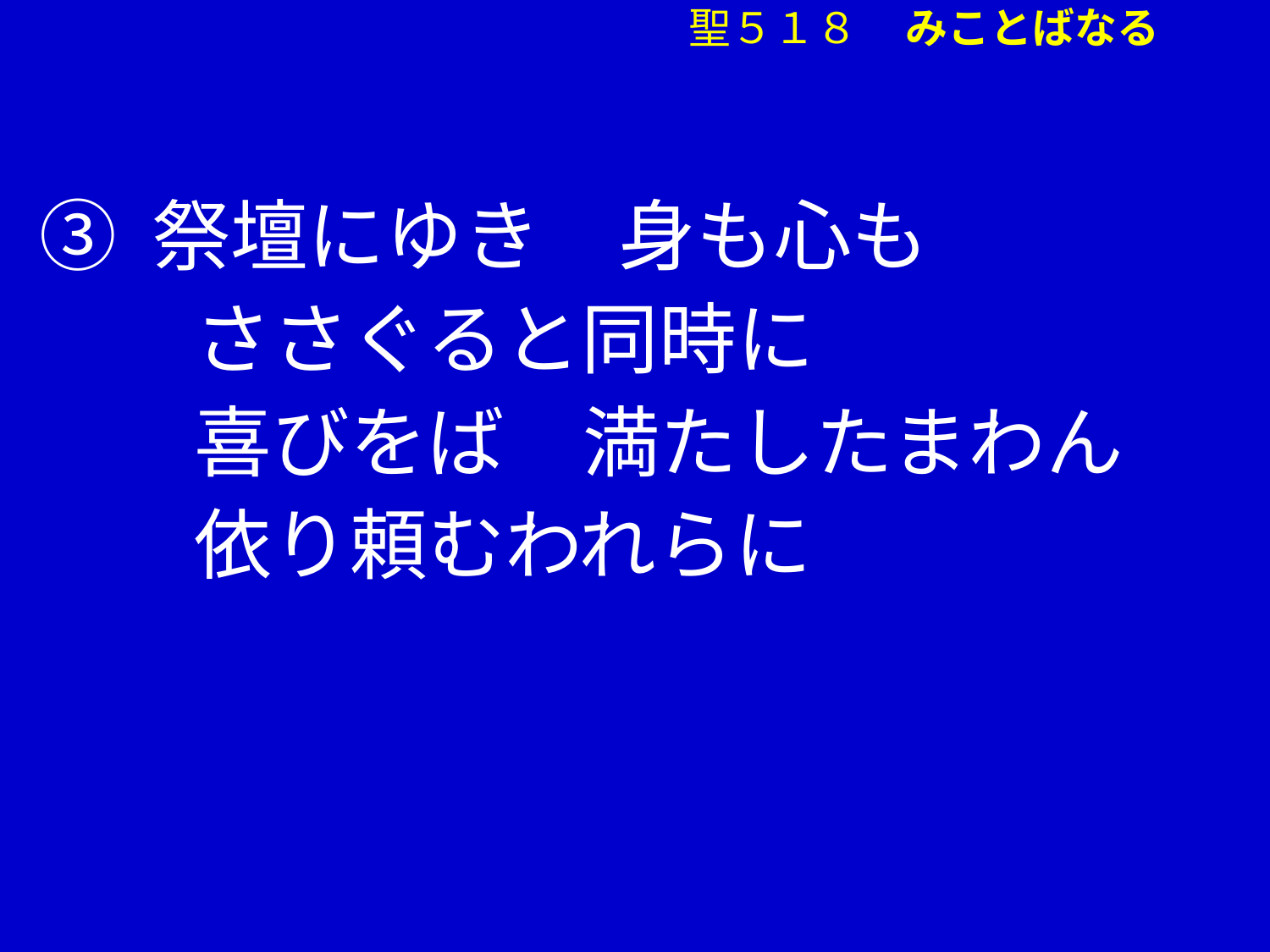

聖５１８     みことばなる
③ 祭壇にゆき　身も心も
　　ささぐると同時に
　　喜びをば　満たしたまわん
　　依り頼むわれらに